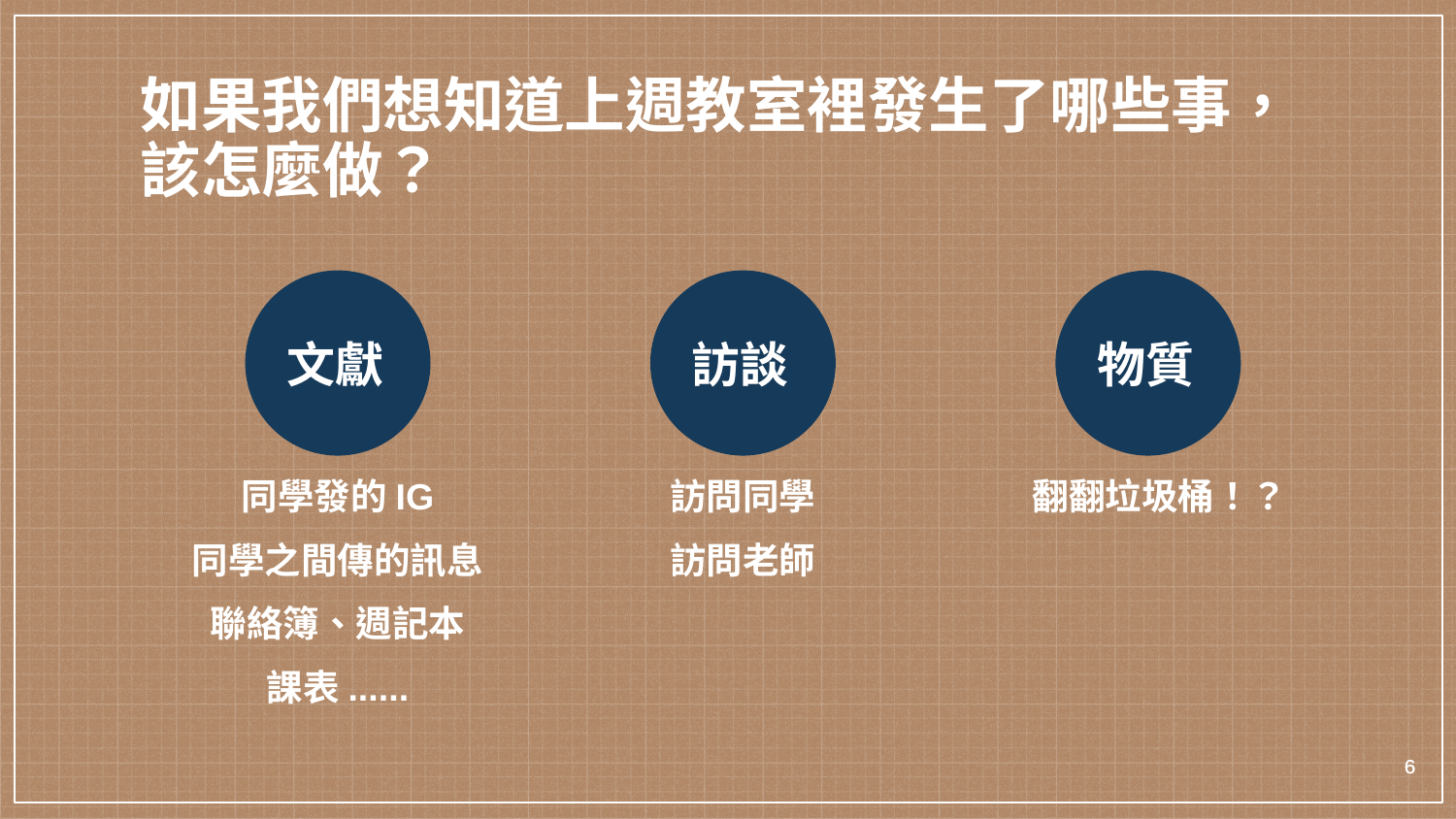

如果我們想知道上週教室裡發生了哪些事，
該怎麼做？
文獻
訪談
物質
同學發的IG
同學之間傳的訊息
聯絡簿、週記本
課表......
訪問同學
訪問老師

翻翻垃圾桶！？

6
6